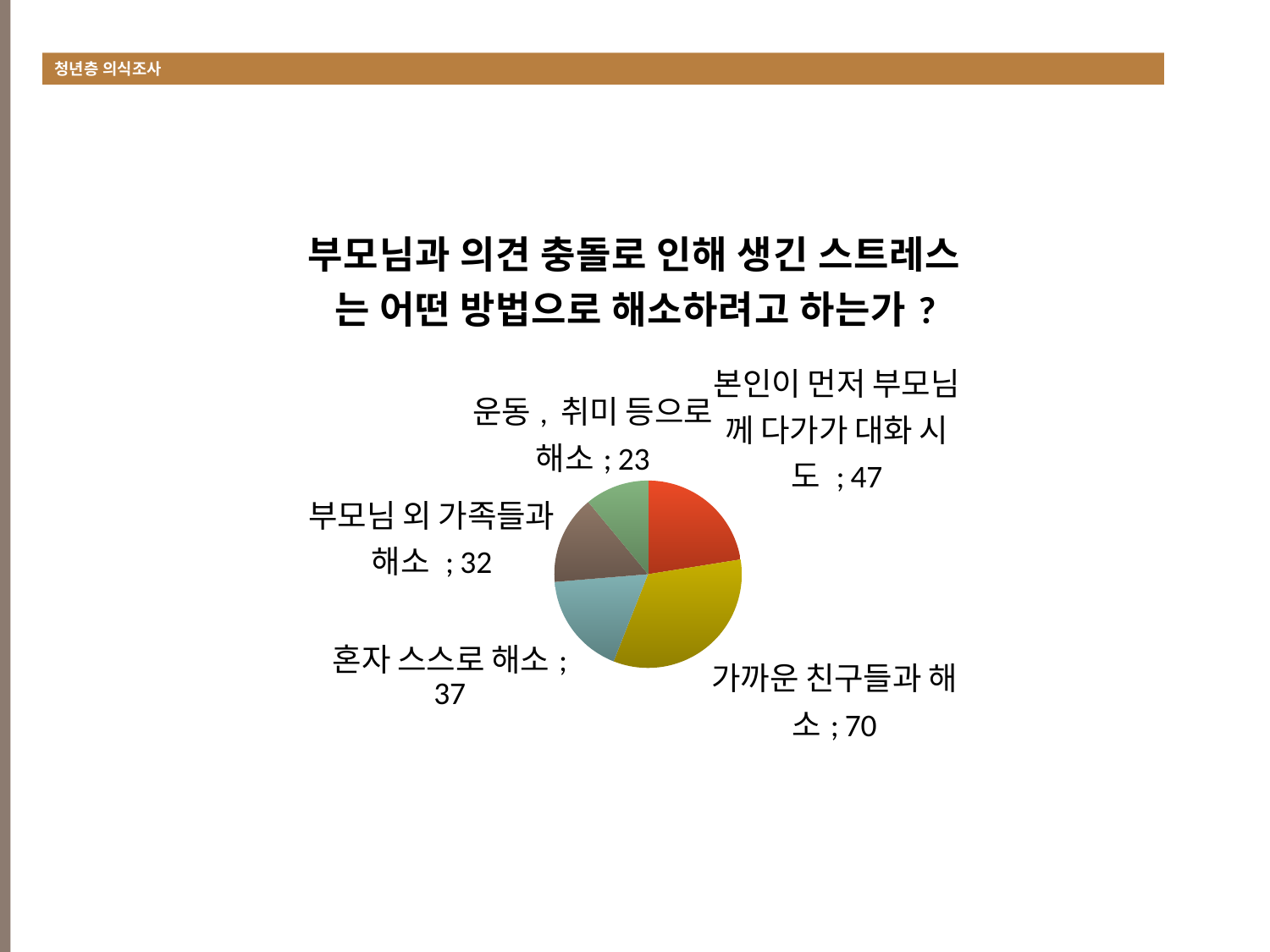

청년층 의식조사

#

### Chart:

| Category | 부모님과 의견 충돌로 인해 생긴 스트레스는 어떤 방법으로 해소하려고 하는가? |
|---|---|
| 본인이 먼저 부모님께 다가가 대화 시도  | 47.0 |
| 가까운 친구들과 해소 | 70.0 |
| 혼자 스스로 해소 | 37.0 |
| 부모님 외 가족들과 해소  | 32.0 |
| 운동, 취미 등으로 해소 | 23.0 |